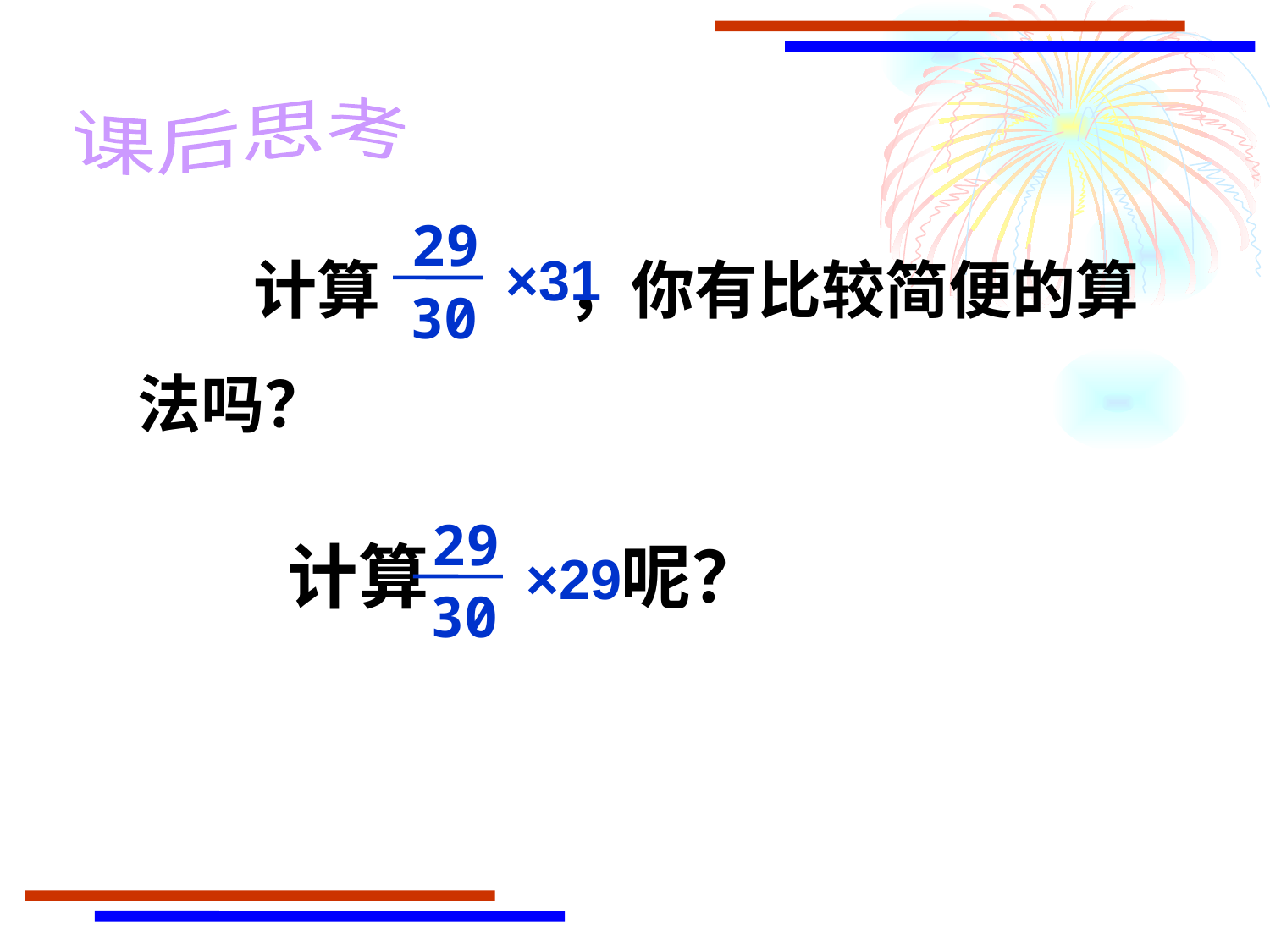

课后思考
29
       计算             ，你有比较简便的算法吗？

×31
30

29
计算            呢？

×29
30